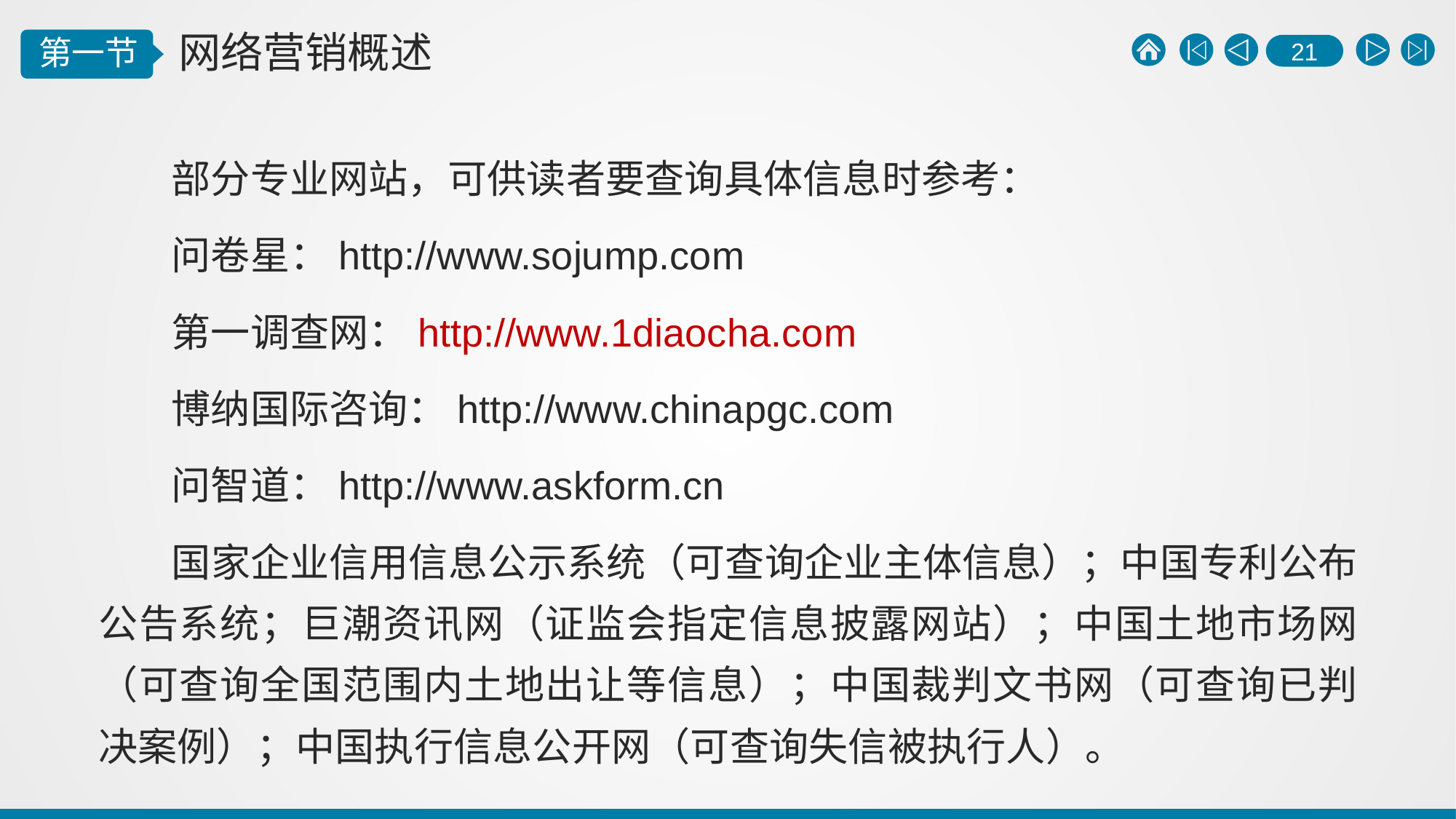

部分专业网站，可供读者要查询具体信息时参考：
问卷星：http://www.sojump.com
第一调查网：http://www.1diaocha.com
博纳国际咨询：http://www.chinapgc.com
问智道：http://www.askform.cn
国家企业信用信息公示系统（可查询企业主体信息）；中国专利公布公告系统；巨潮资讯网（证监会指定信息披露网站）；中国土地市场网（可查询全国范围内土地出让等信息）；中国裁判文书网（可查询已判决案例）；中国执行信息公开网（可查询失信被执行人）。